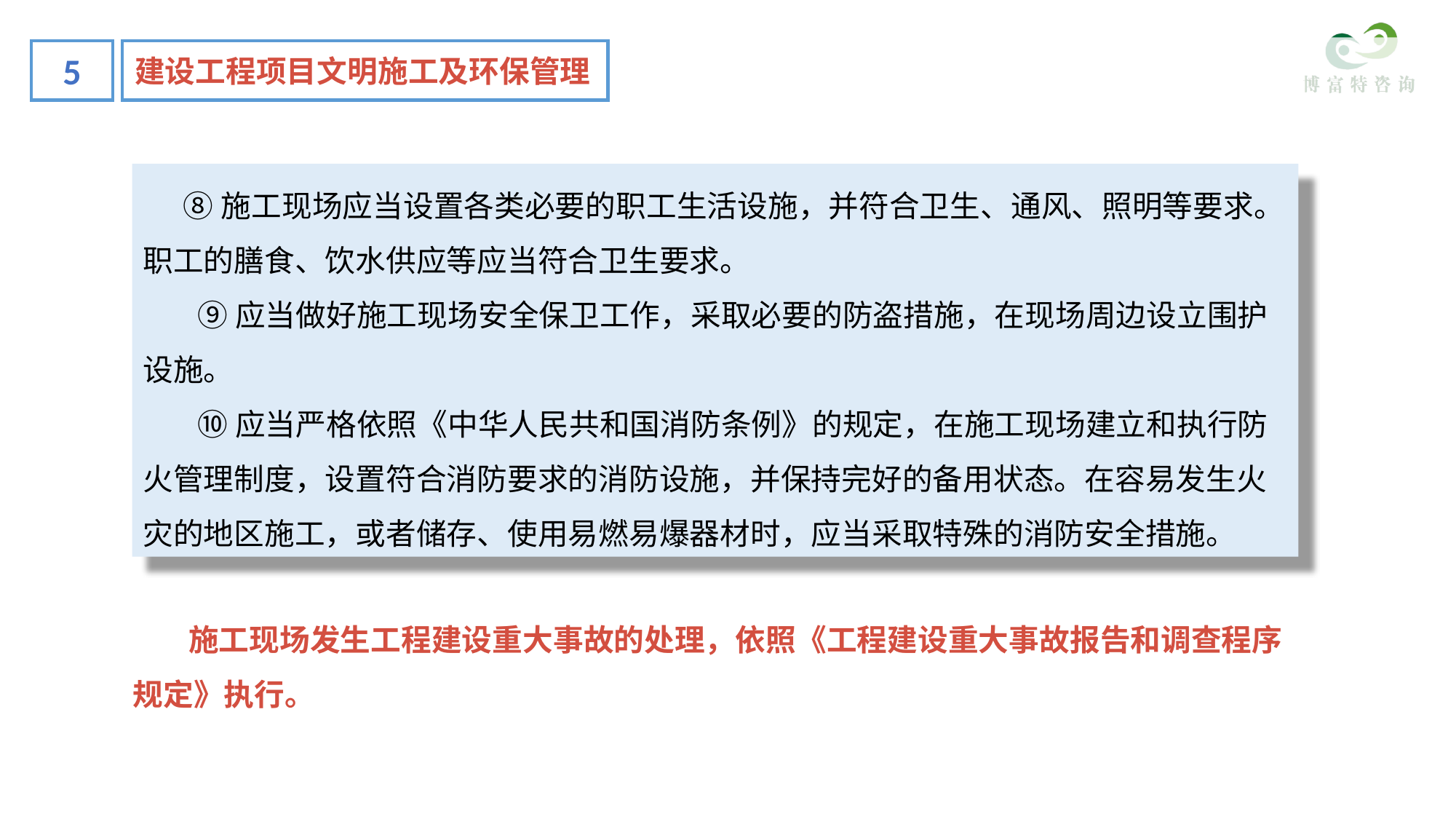

1.项目的定义
5

建设工程项目文明施工及环保管理
      ⑧施工现场应当设置各类必要的职工生活设施，并符合卫生、通风、照明等要求。职工的膳食、饮水供应等应当符合卫生要求。
⑨应当做好施工现场安全保卫工作，采取必要的防盗措施，在现场周边设立围护设施。
⑩应当严格依照《中华人民共和国消防条例》的规定，在施工现场建立和执行防火管理制度，设置符合消防要求的消防设施，并保持完好的备用状态。在容易发生火灾的地区施工，或者储存、使用易燃易爆器材时，应当采取特殊的消防安全措施。
       施工现场发生工程建设重大事故的处理，依照《工程建设重大事故报告和调查程序规定》执行。